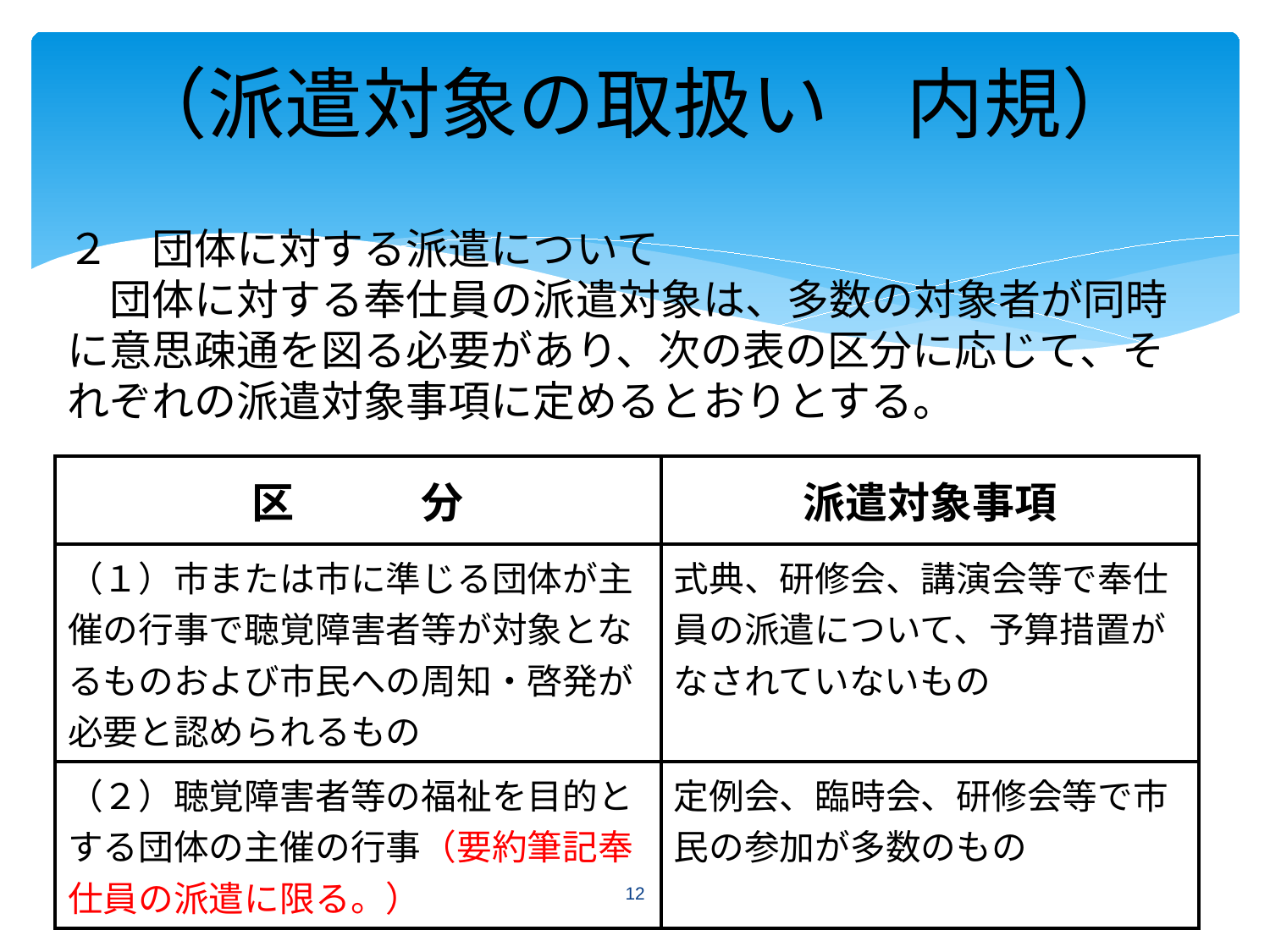

（派遣対象の取扱い　内規）
２　団体に対する派遣について
　団体に対する奉仕員の派遣対象は、多数の対象者が同時に意思疎通を図る必要があり、次の表の区分に応じて、それぞれの派遣対象事項に定めるとおりとする。
| 区　　　分 | 派遣対象事項 |
| --- | --- |
| （１）市または市に準じる団体が主催の行事で聴覚障害者等が対象となるものおよび市民への周知・啓発が必要と認められるもの | 式典、研修会、講演会等で奉仕員の派遣について、予算措置がなされていないもの |
| （２）聴覚障害者等の福祉を目的とする団体の主催の行事（要約筆記奉仕員の派遣に限る。） | 定例会、臨時会、研修会等で市民の参加が多数のもの |
12